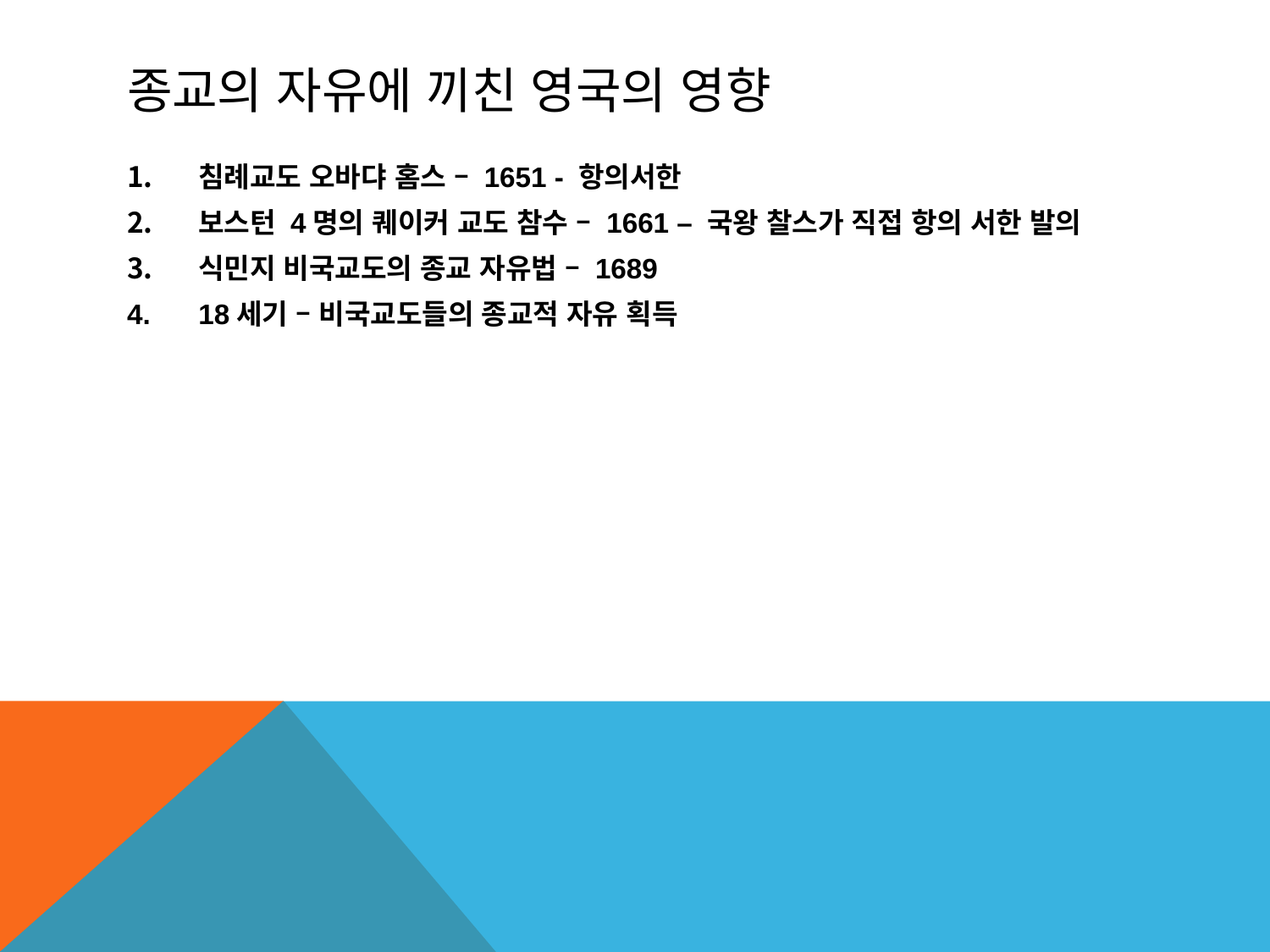

# 종교의 자유에 끼친 영국의 영향
침례교도 오바댜 홈스 – 1651 - 항의서한
보스턴 4명의 퀘이커 교도 참수 – 1661 – 국왕 찰스가 직접 항의 서한 발의
식민지 비국교도의 종교 자유법 – 1689
18세기 – 비국교도들의 종교적 자유 획득